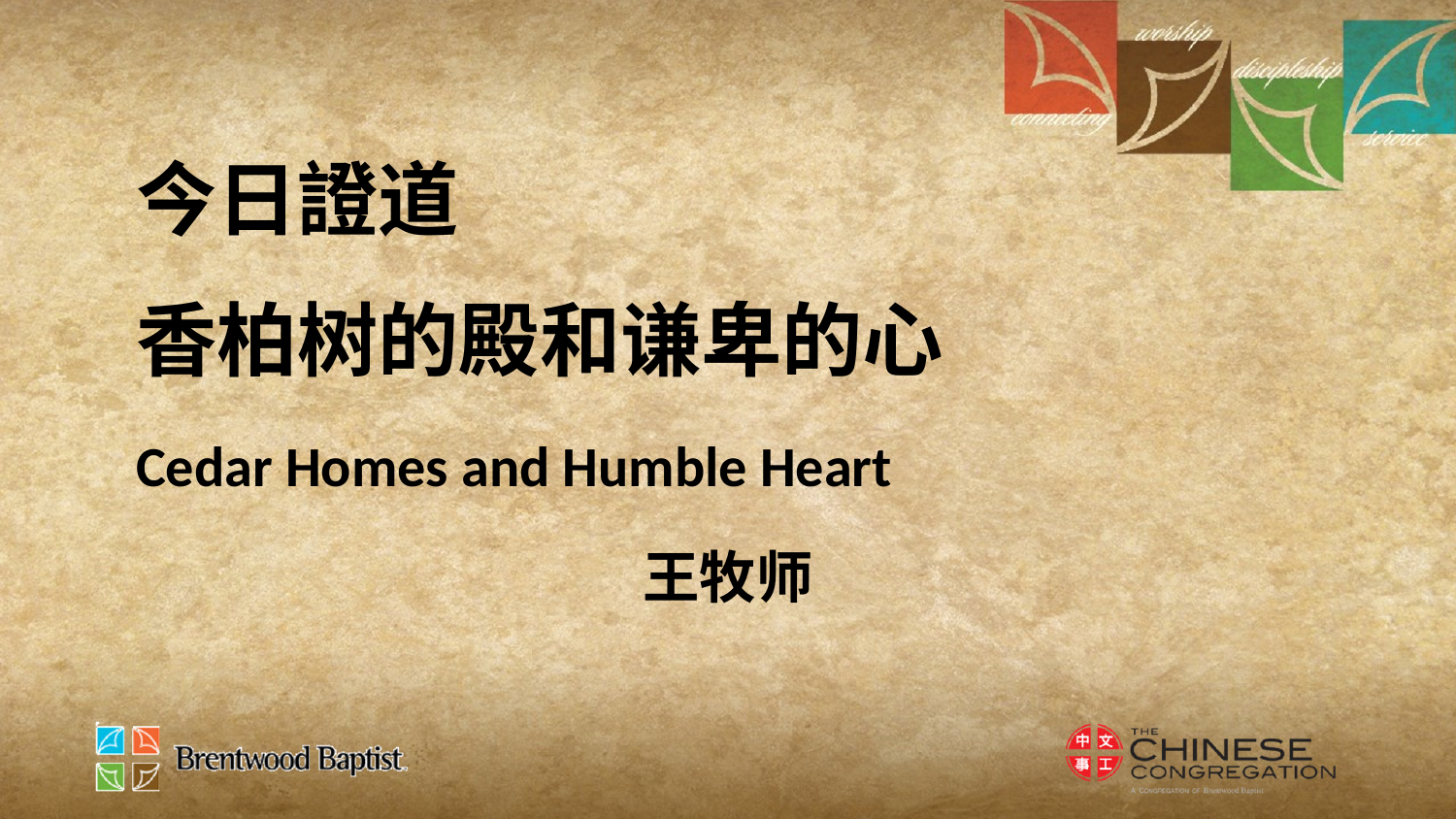

今日證道

香柏树的殿和谦卑的心

Cedar Homes and Humble Heart

王牧师